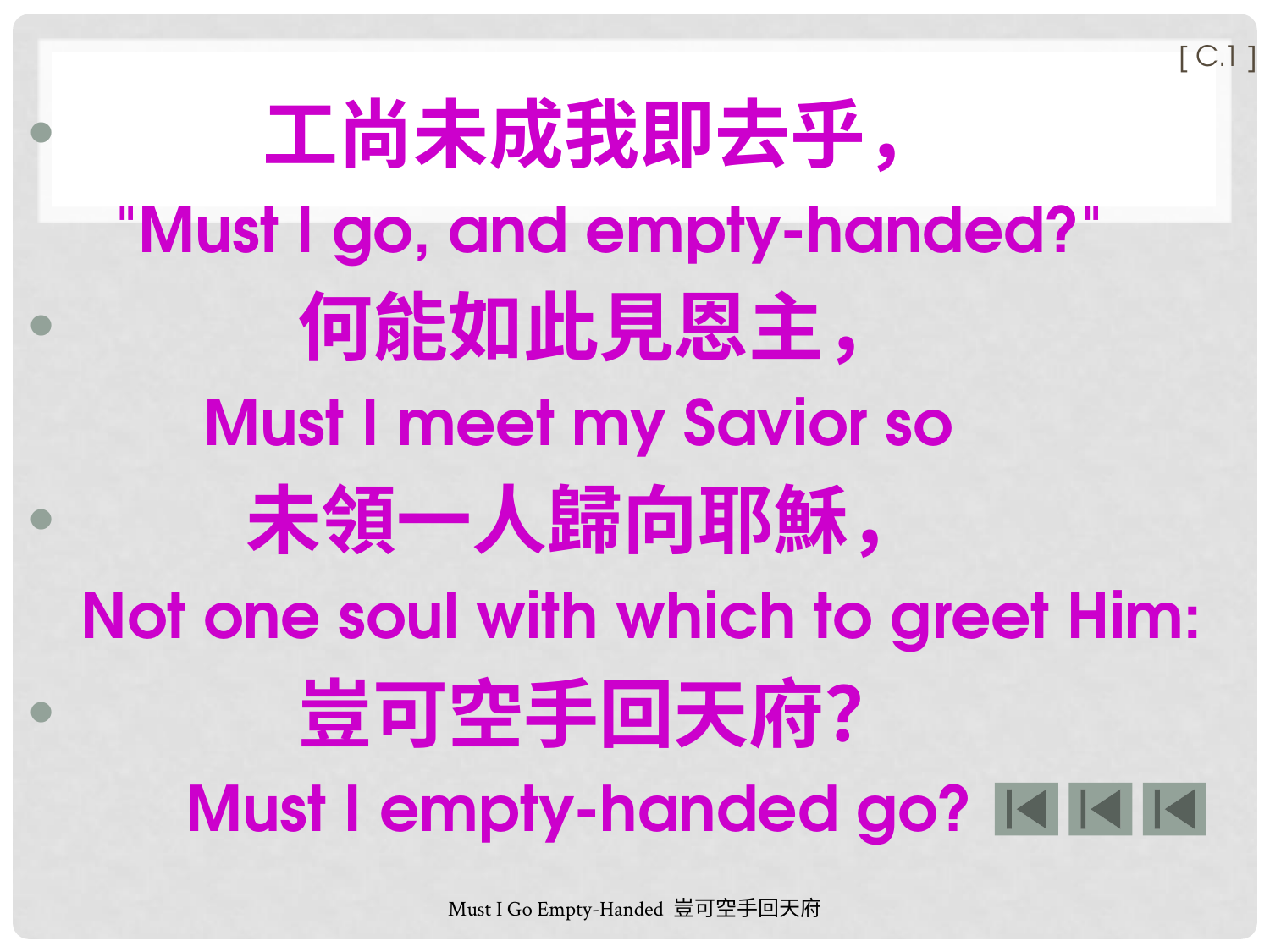

[ C.1 ]
           工尚未成我即去乎，
     "Must I go, and empty-handed?"
             何能如此見恩主，
          Must I meet my Savior so
          未領一人歸向耶穌，
   Not one soul with which to greet Him:
             豈可空手回天府？
         Must I empty-handed go?

Must I Go Empty-Handed 豈可空手回天府